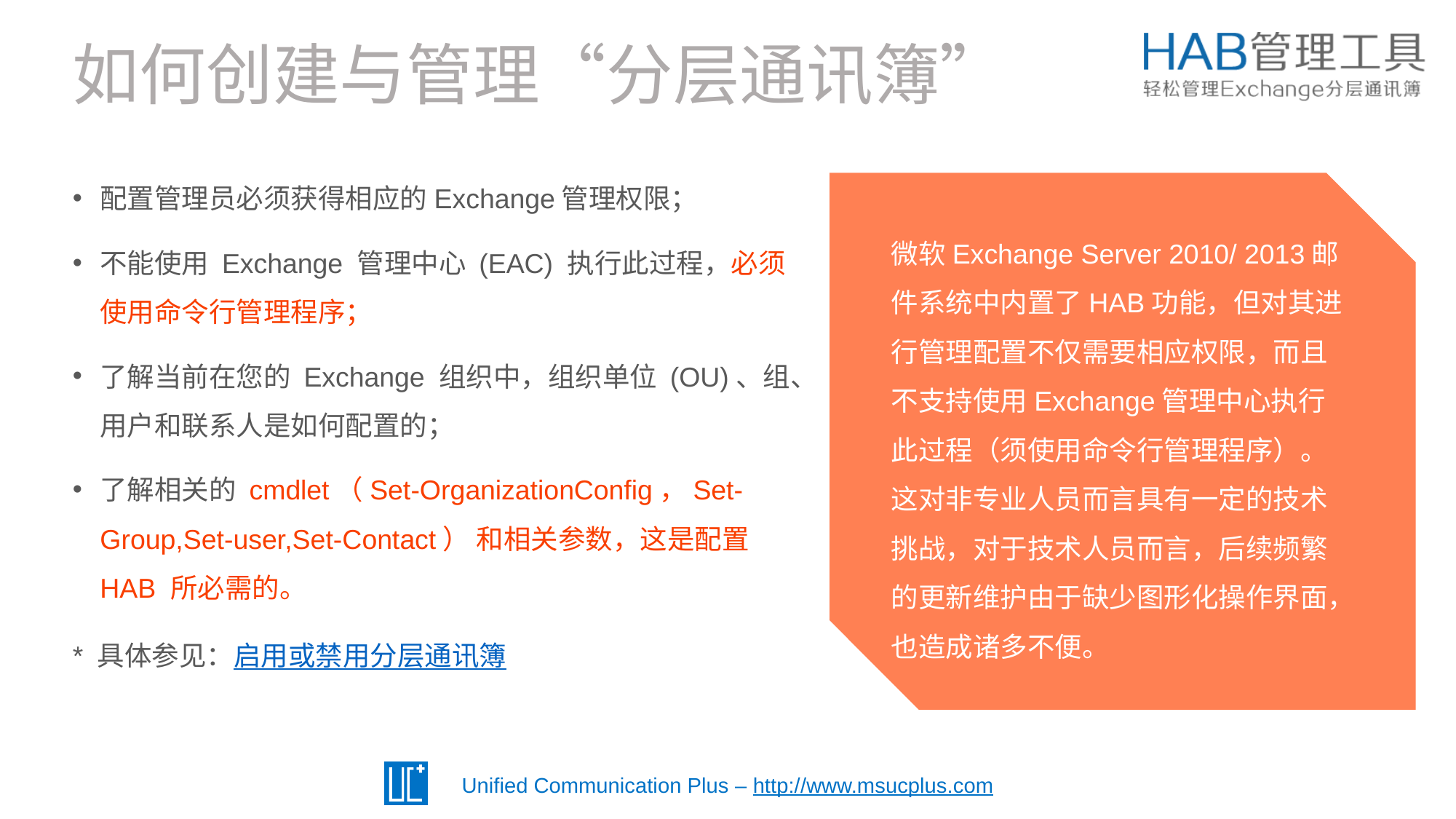

如何创建与管理“分层通讯簿”
配置管理员必须获得相应的Exchange管理权限；
不能使用 Exchange 管理中心 (EAC) 执行此过程，必须使用命令行管理程序；
了解当前在您的 Exchange 组织中，组织单位 (OU)、组、用户和联系人是如何配置的；
了解相关的 cmdlet（Set-OrganizationConfig，Set-Group,Set-user,Set-Contact） 和相关参数，这是配置 HAB 所必需的。
* 具体参见：启用或禁用分层通讯簿
微软Exchange Server 2010/ 2013邮件系统中内置了HAB功能，但对其进行管理配置不仅需要相应权限，而且不支持使用Exchange管理中心执行此过程（须使用命令行管理程序）。这对非专业人员而言具有一定的技术挑战，对于技术人员而言，后续频繁的更新维护由于缺少图形化操作界面，也造成诸多不便。